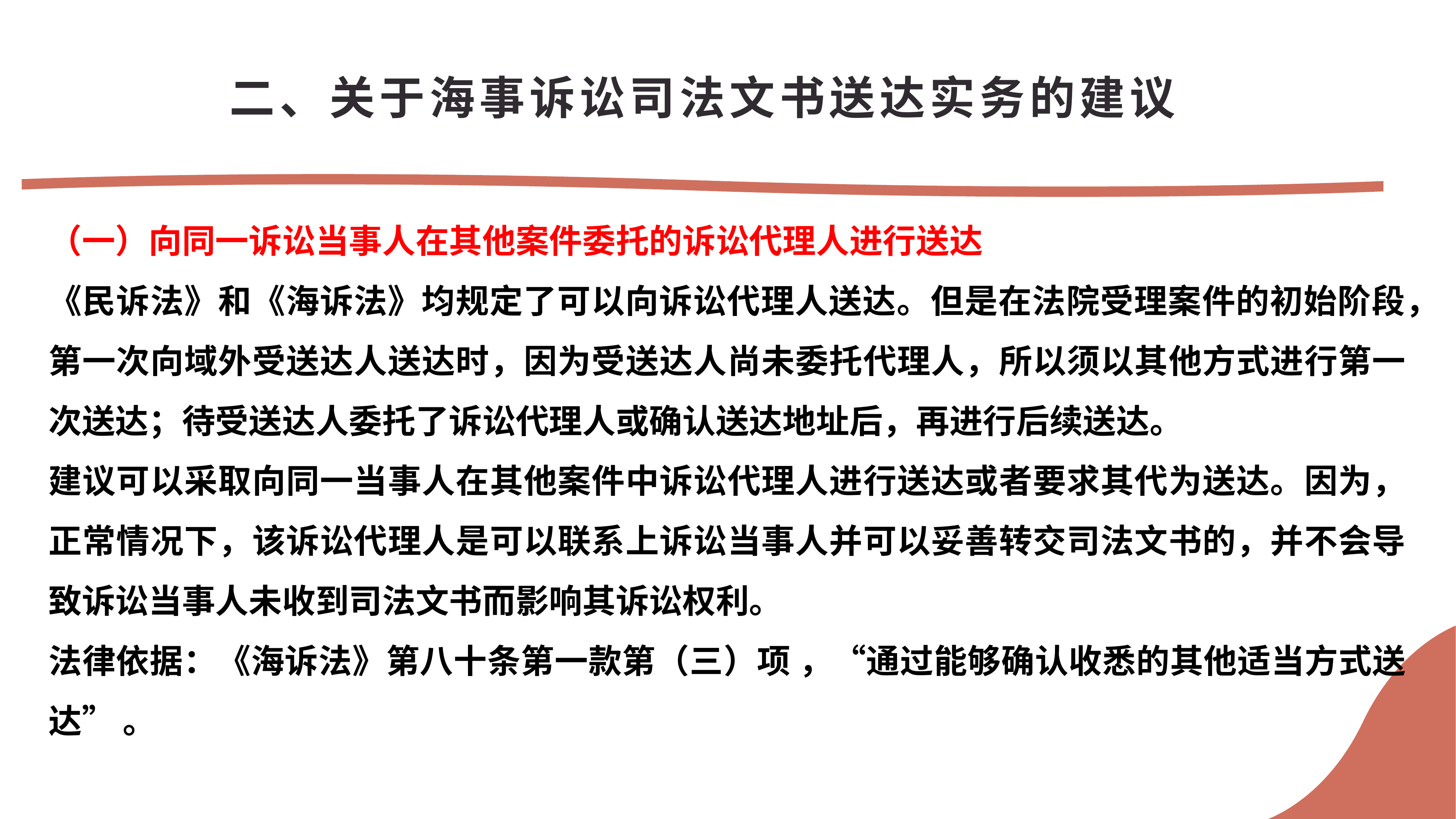

二、关于海事诉讼司法文书送达实务的建议

（一）向同一诉讼当事人在其他案件委托的诉讼代理人进行送达
《民诉法》和《海诉法》均规定了可以向诉讼代理人送达。但是在法院受理案件的初始阶段，第一次向域外受送达人送达时，因为受送达人尚未委托代理人，所以须以其他方式进行第一次送达；待受送达人委托了诉讼代理人或确认送达地址后，再进行后续送达。
建议可以采取向同一当事人在其他案件中诉讼代理人进行送达或者要求其代为送达。因为，正常情况下，该诉讼代理人是可以联系上诉讼当事人并可以妥善转交司法文书的，并不会导致诉讼当事人未收到司法文书而影响其诉讼权利。
法律依据：《海诉法》第八十条第一款第（三）项 ，“通过能够确认收悉的其他适当方式送达” 。